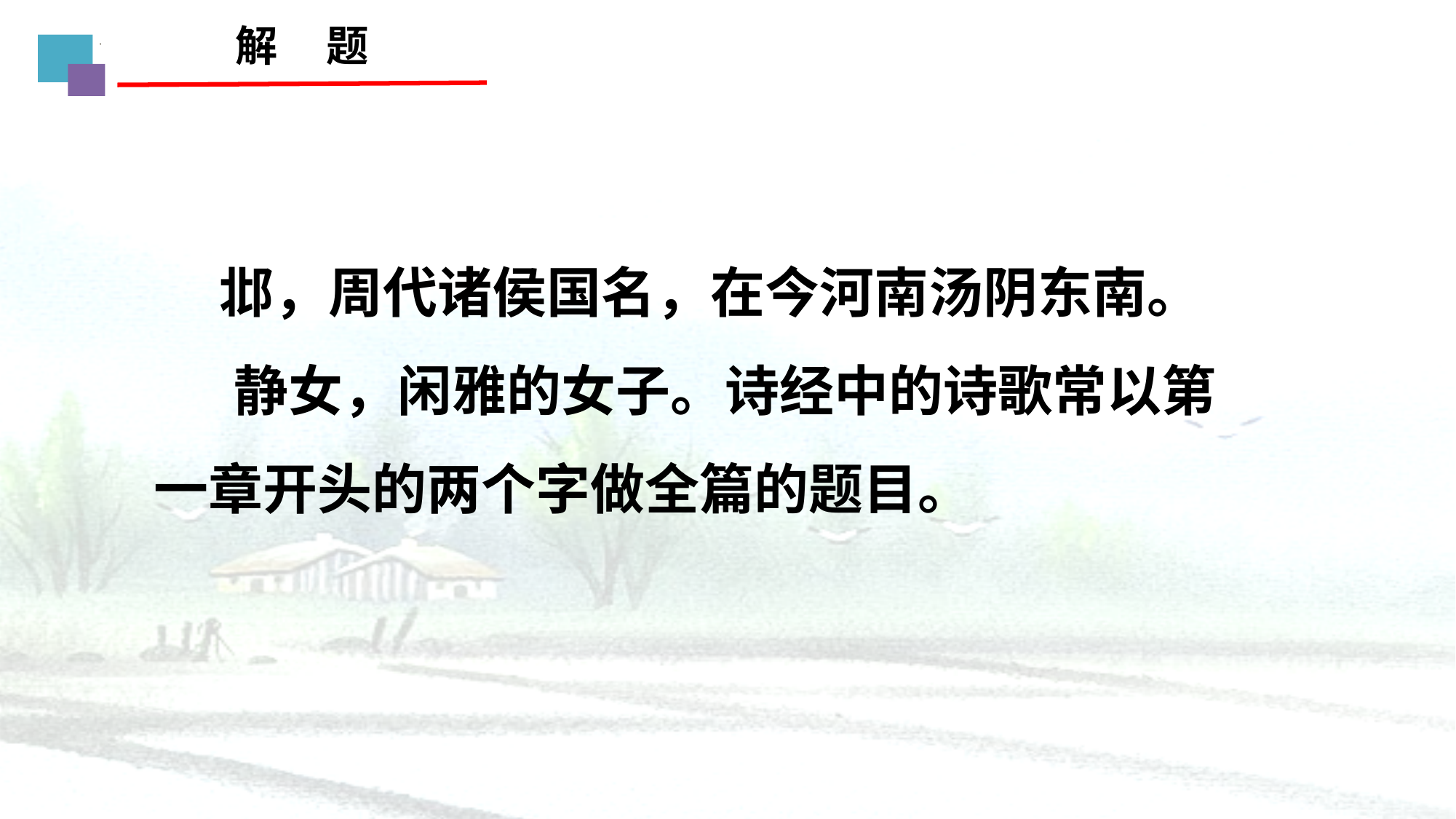

解     题

 邶，周代诸侯国名，在今河南汤阴东南。
 静女，闲雅的女子。诗经中的诗歌常以第一章开头的两个字做全篇的题目。